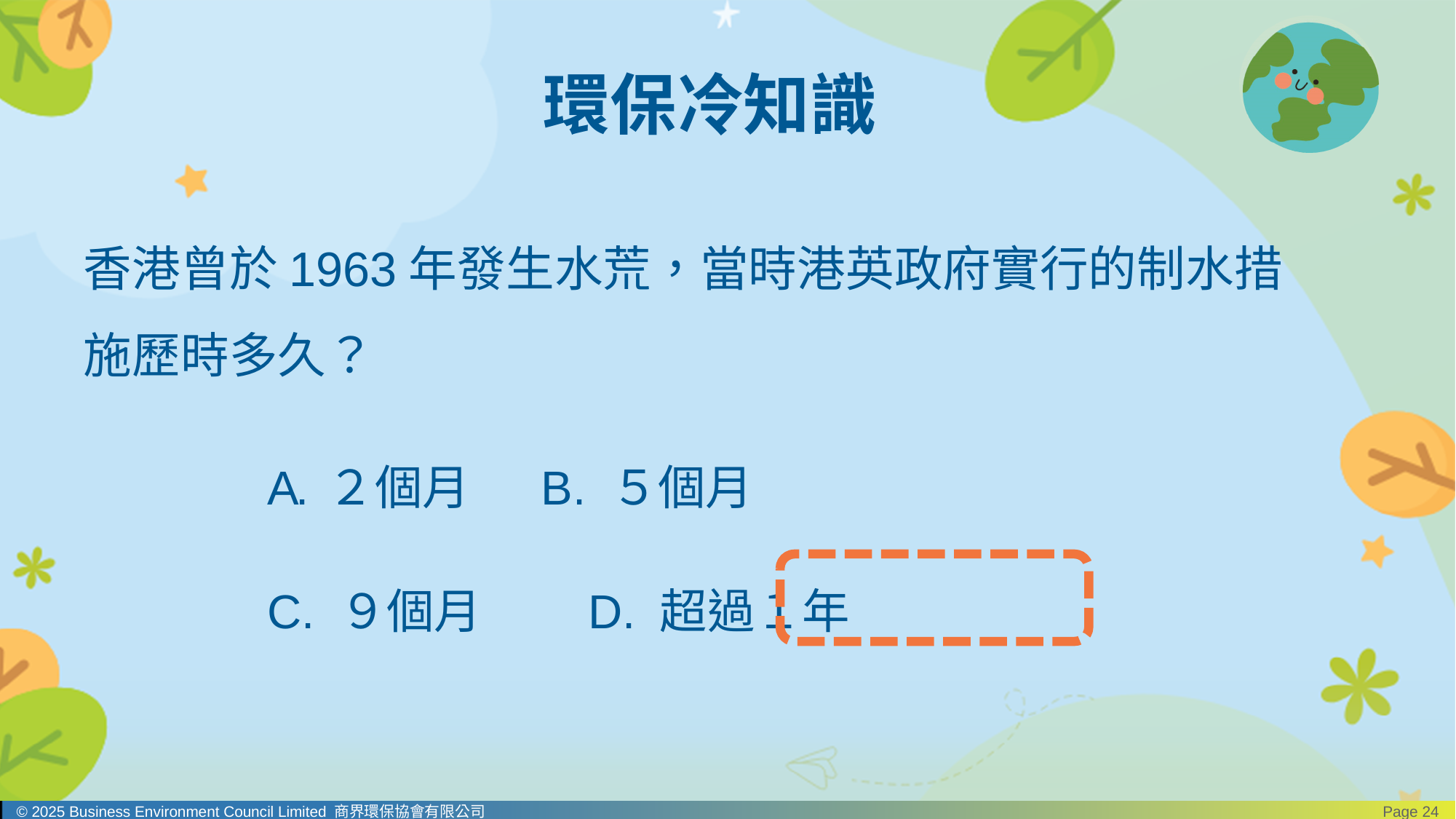

環保冷知識
香港曾於1963年發生水荒，當時港英政府實行的制水措施歷時多久？
２個月				B. ５個月
C. ９個月				D. 超過１年

© 2025 Business Environment Council Limited 商界環保協會有限公司
Page 24